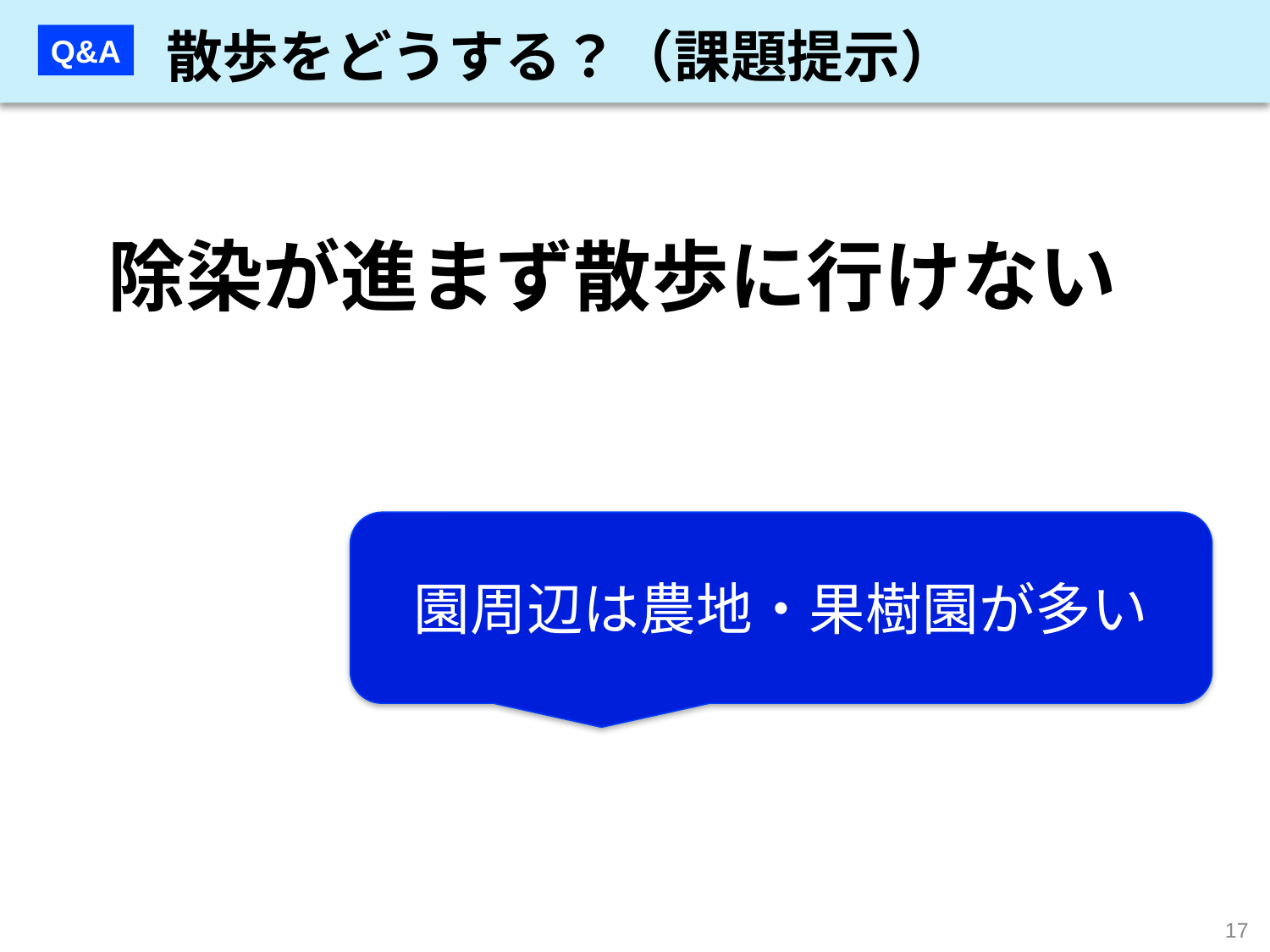

散歩をどうする？（課題提示）
Q&A
# 除染が進まず散歩に行けない
園周辺は農地・果樹園が多い
17